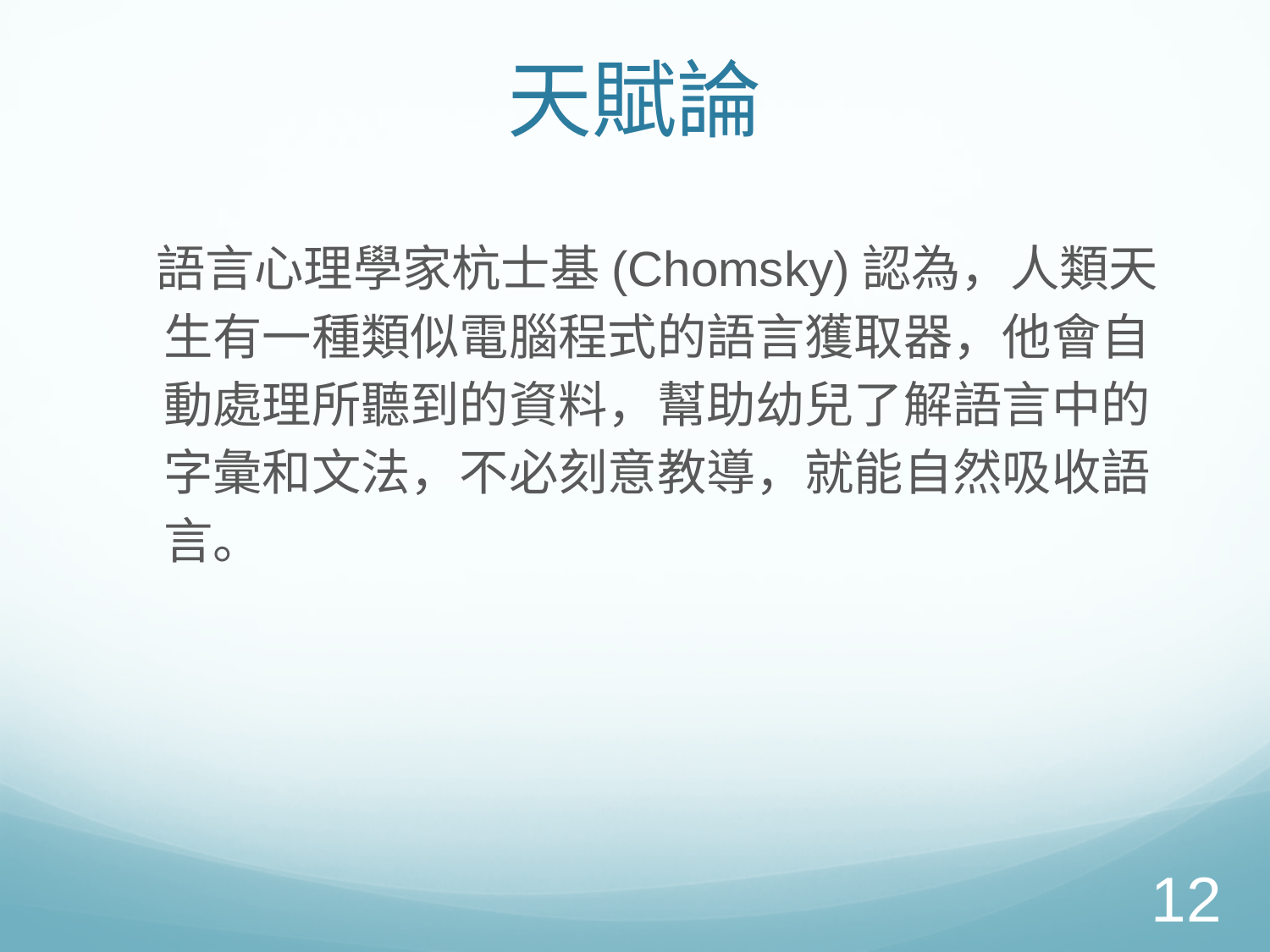

# 天賦論
     語言心理學家杭士基(Chomsky)認為，人類天生有一種類似電腦程式的語言獲取器，他會自動處理所聽到的資料，幫助幼兒了解語言中的字彙和文法，不必刻意教導，就能自然吸收語言。

12